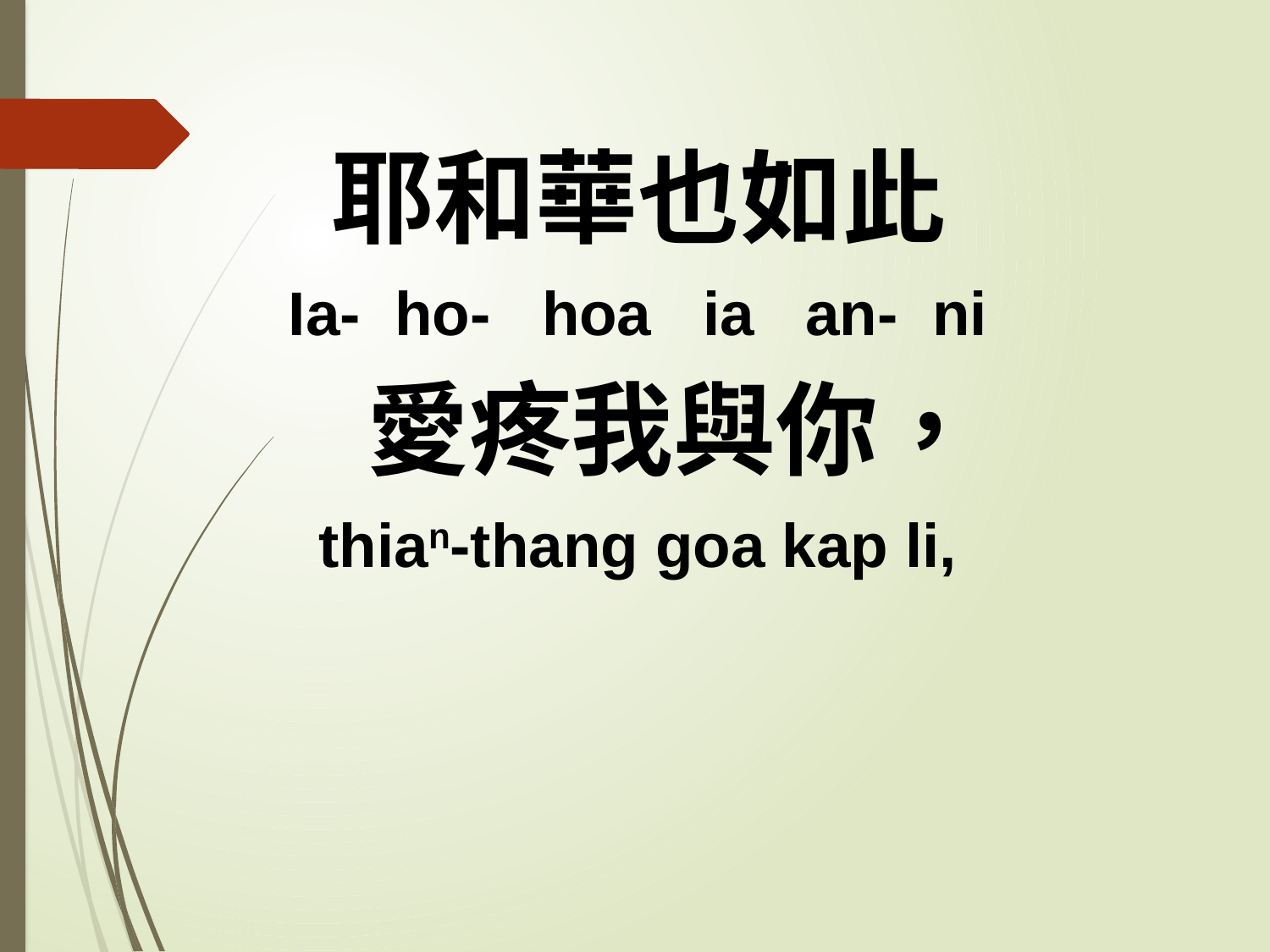

耶和華也如此
Ia-  ho-   hoa   ia   an-  ni
  愛疼我與你，
thian-thang goa kap li,